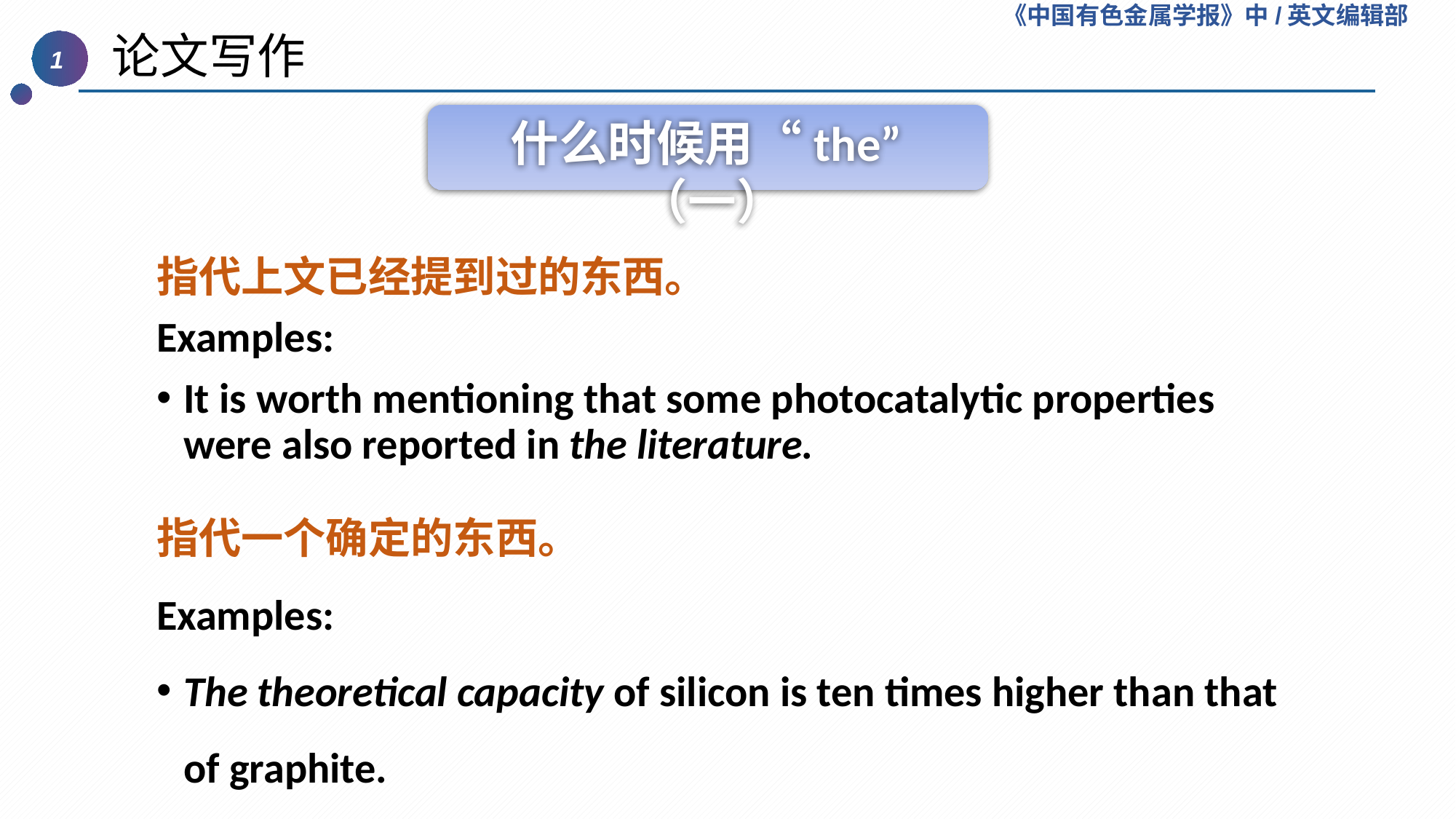

《中国有色金属学报》中/英文编辑部
      论文写作

1

什么时候用“the”（一）
指代上文已经提到过的东西。
Examples:
It is worth mentioning that some photocatalytic properties were also reported in the literature.
指代一个确定的东西。
Examples:
The theoretical capacity of silicon is ten times higher than that of graphite.